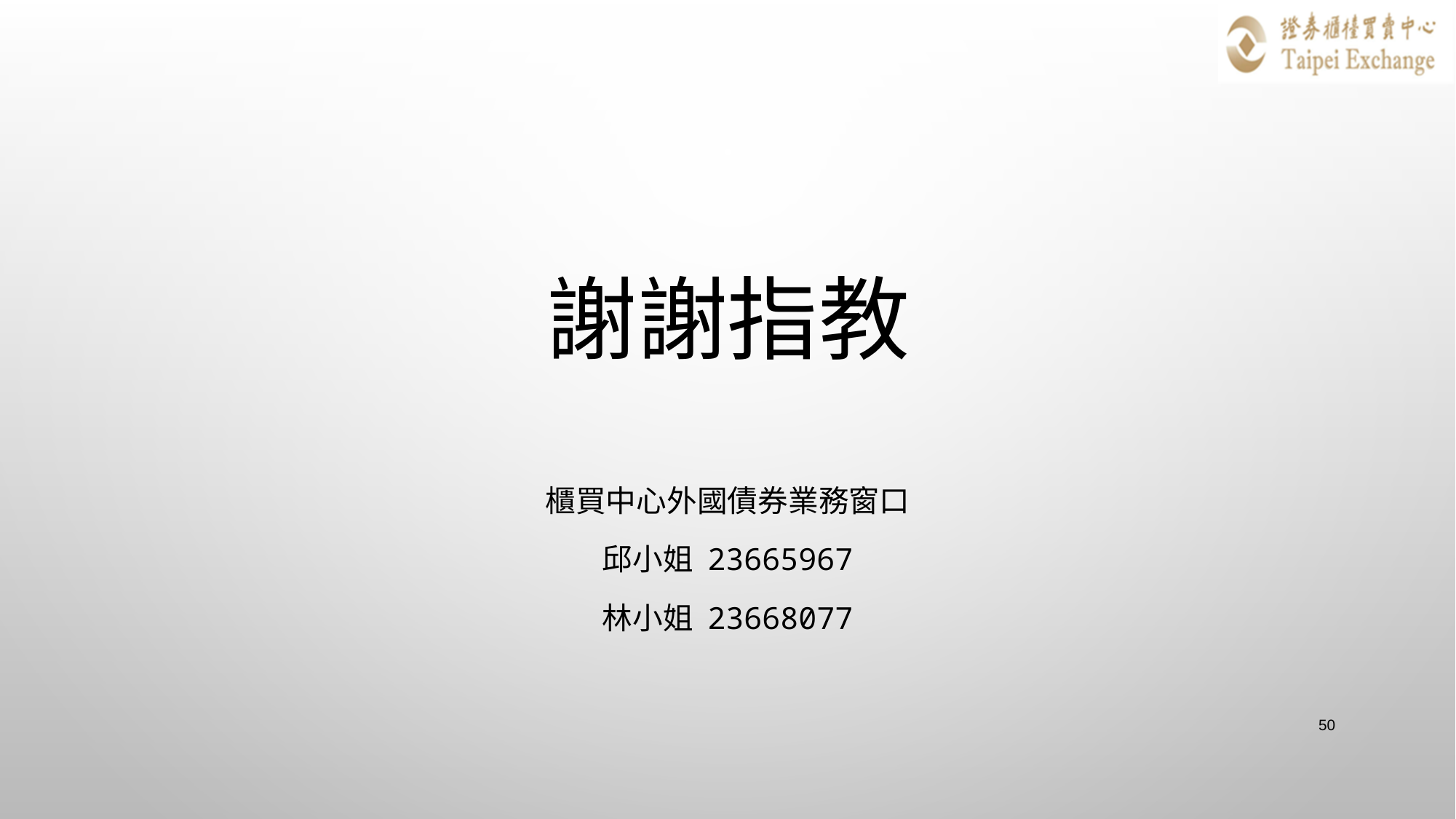

# 謝謝指教
櫃買中心外國債券業務窗口
邱小姐 23665967
林小姐 23668077
50